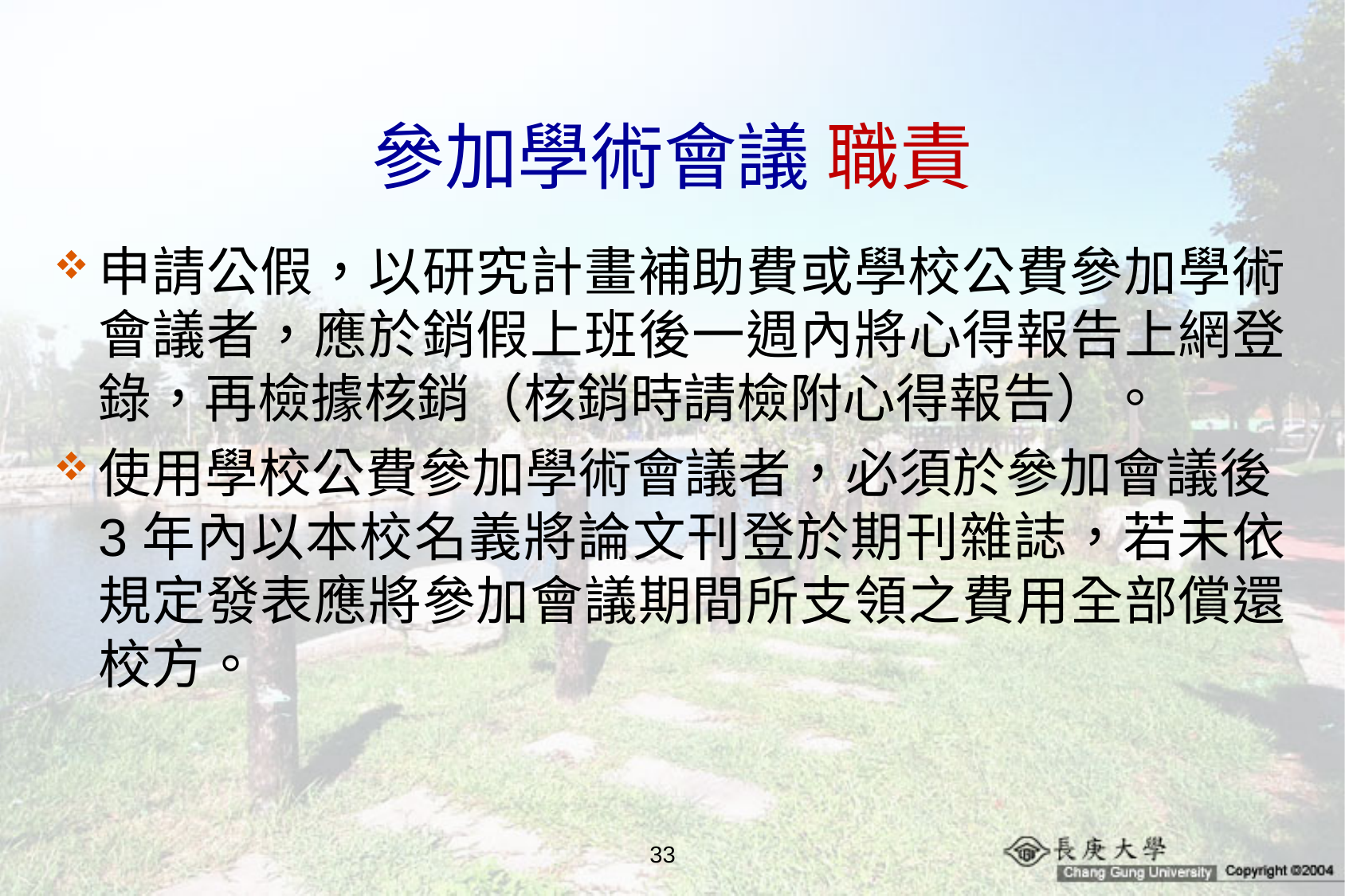

# 參加學術會議 職責
申請公假，以研究計畫補助費或學校公費參加學術會議者，應於銷假上班後一週內將心得報告上網登錄，再檢據核銷（核銷時請檢附心得報告）。
使用學校公費參加學術會議者，必須於參加會議後3年內以本校名義將論文刊登於期刊雜誌，若未依規定發表應將參加會議期間所支領之費用全部償還校方。

33